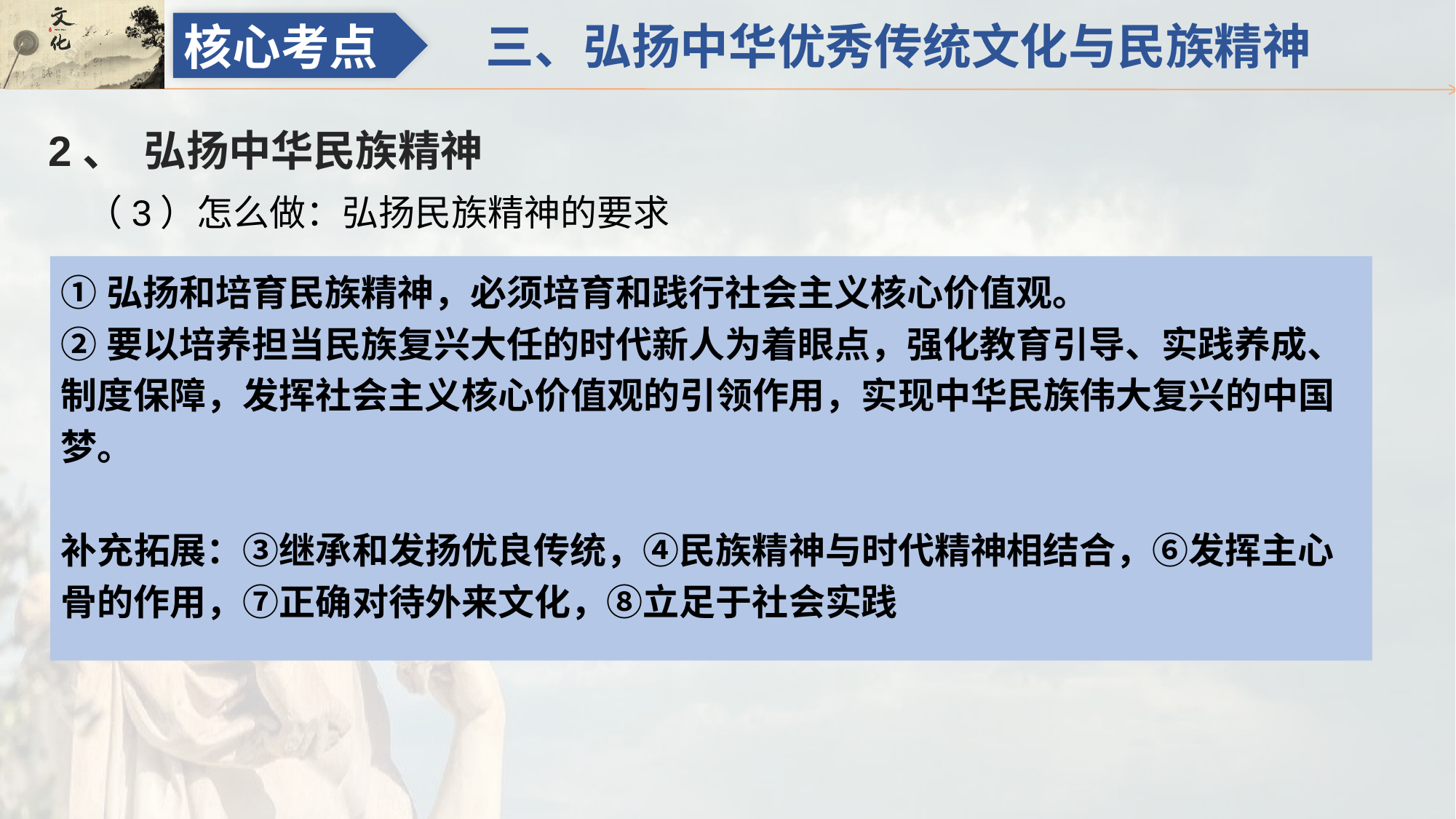

三、弘扬中华优秀传统文化与民族精神
核心考点
2、  弘扬中华民族精神
（3）怎么做：弘扬民族精神的要求
①弘扬和培育民族精神，必须培育和践行社会主义核心价值观。
②要以培养担当民族复兴大任的时代新人为着眼点，强化教育引导、实践养成、制度保障，发挥社会主义核心价值观的引领作用，实现中华民族伟大复兴的中国梦。

补充拓展：③继承和发扬优良传统，④民族精神与时代精神相结合，⑥发挥主心骨的作用，⑦正确对待外来文化，⑧立足于社会实践